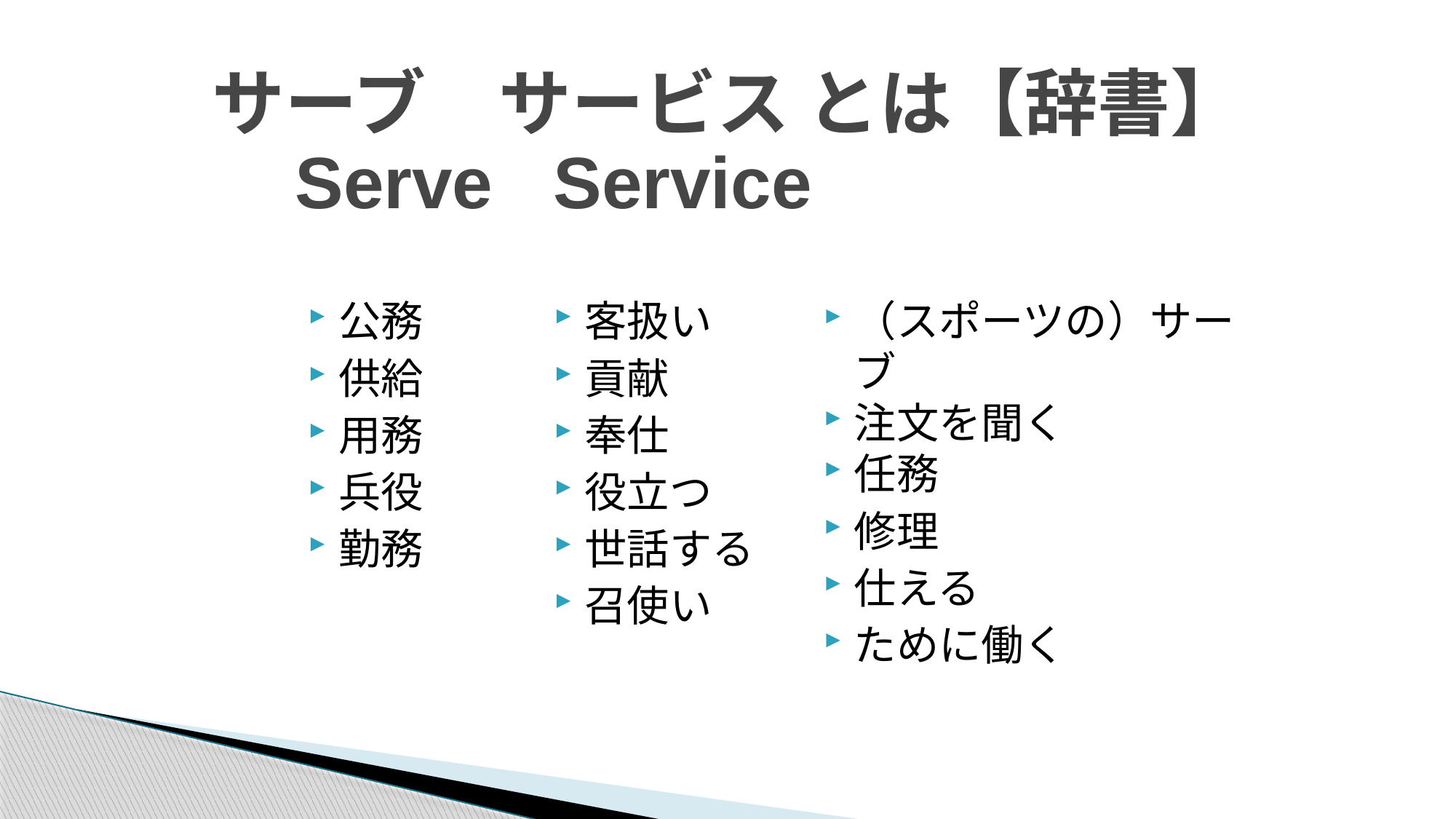

# サーブ　サービス とは【辞書】
Serve   Service

（スポーツの）サーブ
注文を聞く
任務
修理
仕える
ために働く

公務
供給
用務
兵役
勤務

客扱い
貢献
奉仕
役立つ
世話する
召使い